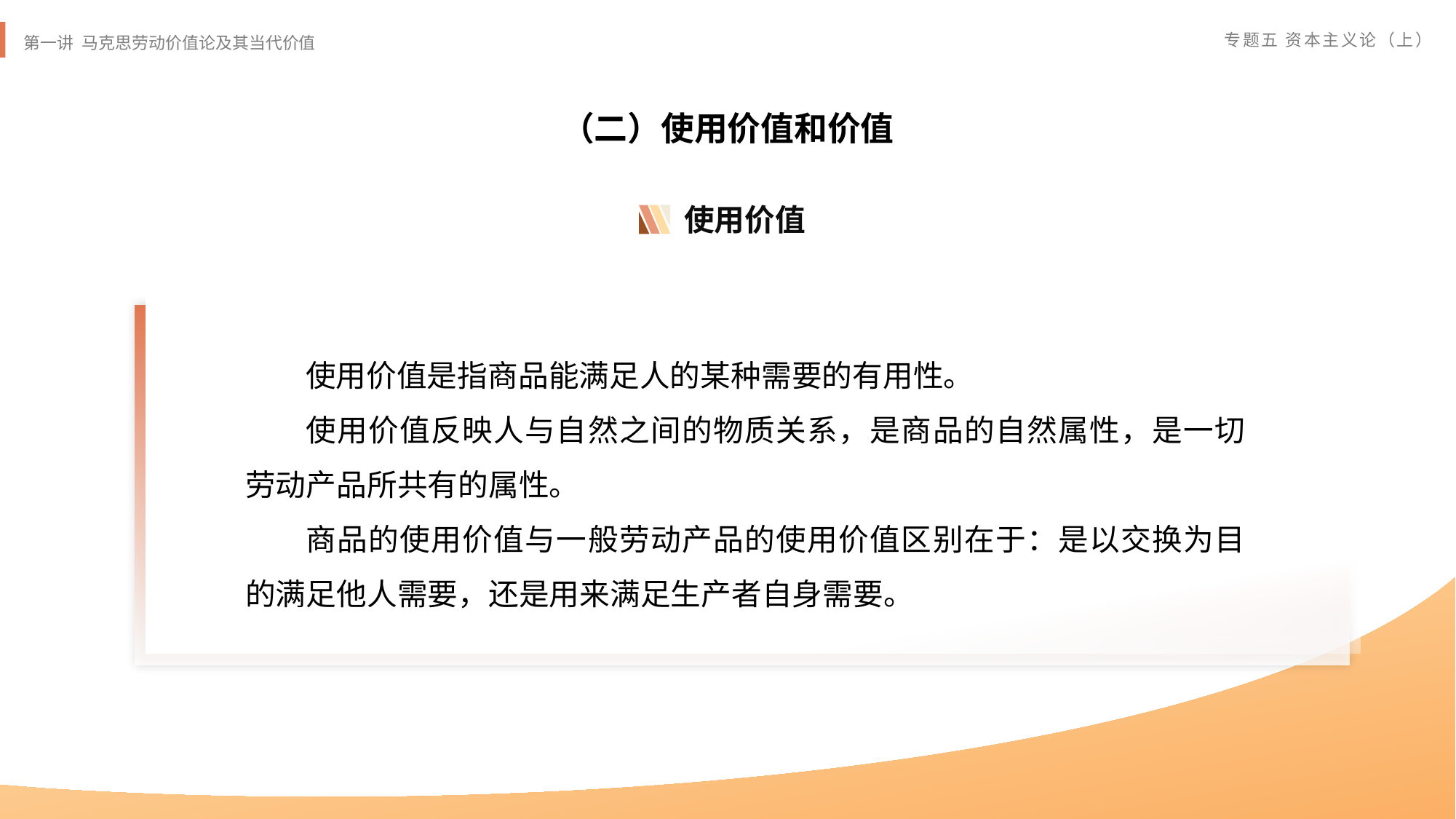

（二）使用价值和价值
使用价值

使用价值是指商品能满足人的某种需要的有用性。
使用价值反映人与自然之间的物质关系，是商品的自然属性，是一切劳动产品所共有的属性。
商品的使用价值与一般劳动产品的使用价值区别在于：是以交换为目的满足他人需要，还是用来满足生产者自身需要。